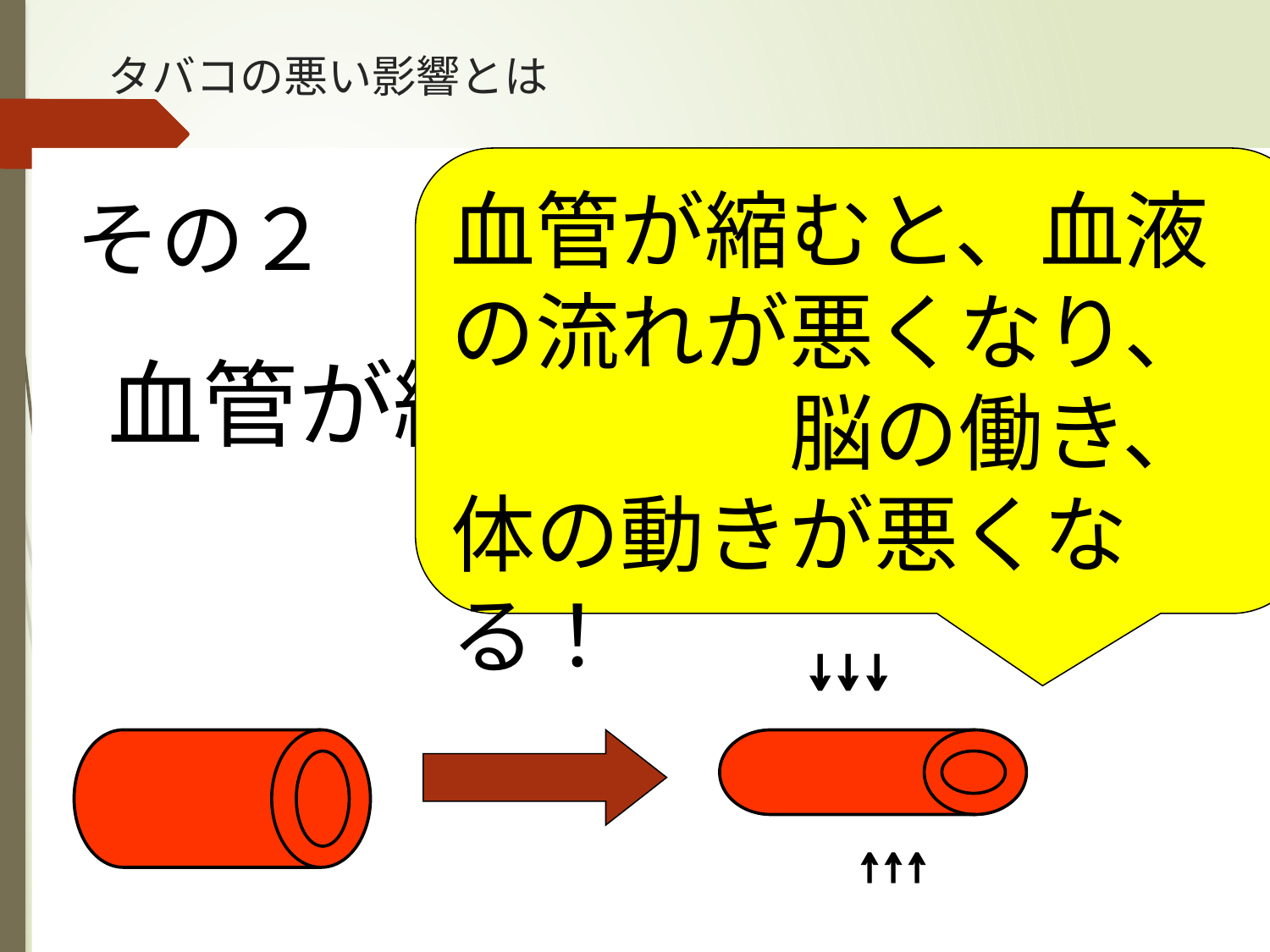

タバコの悪い影響とは

血管が縮むと、血液の流れが悪くなり、　　　　脳の働き、体の動きが悪くなる！
その２
血管が縮む
↓↓↓

↓↓↓